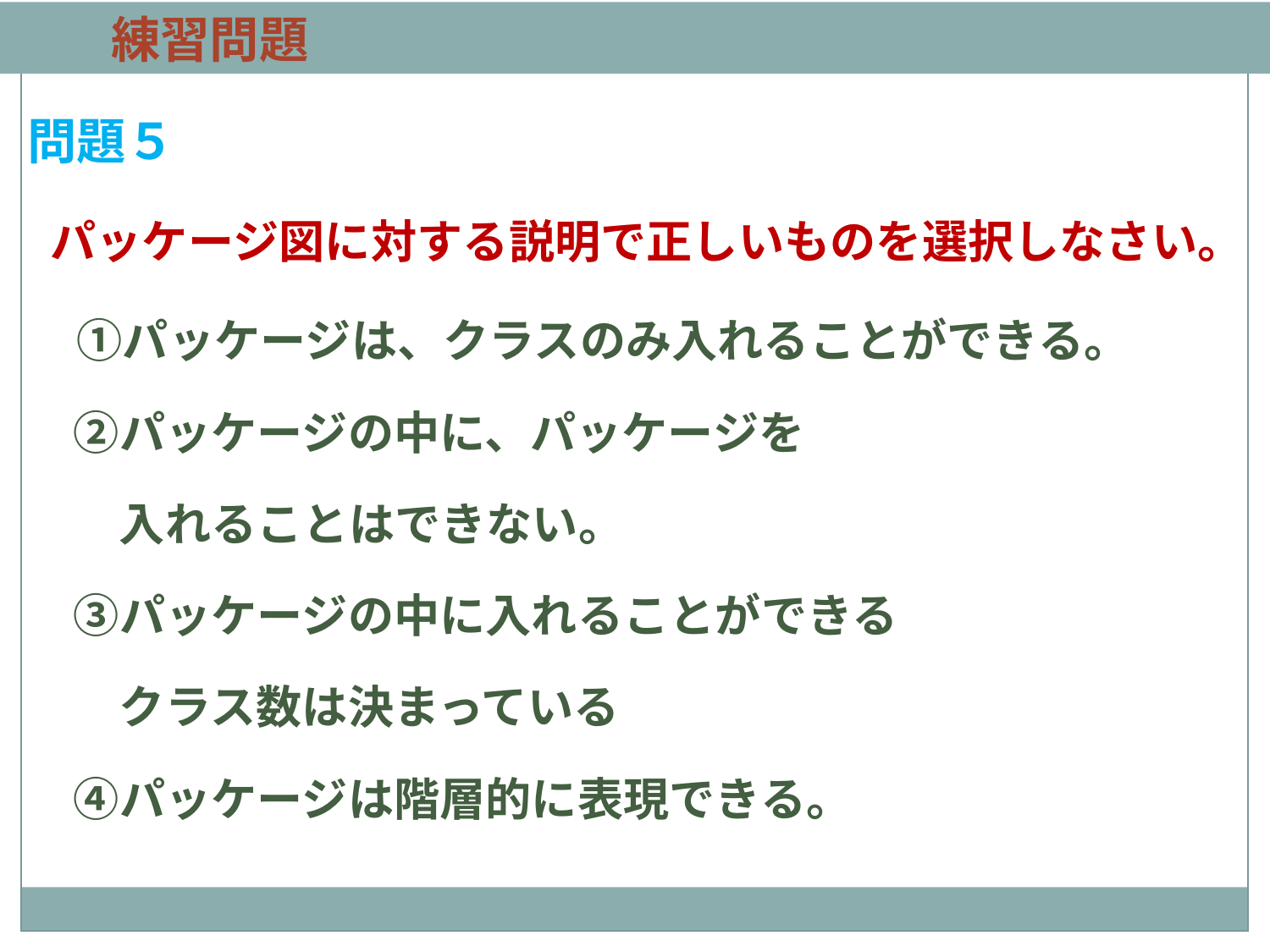

練習問題
問題５
 パッケージ図に対する説明で正しいものを選択しなさい。
　①パッケージは、クラスのみ入れることができる。
　②パッケージの中に、パッケージを
　　入れることはできない。
　③パッケージの中に入れることができる
　　クラス数は決まっている
　④パッケージは階層的に表現できる。